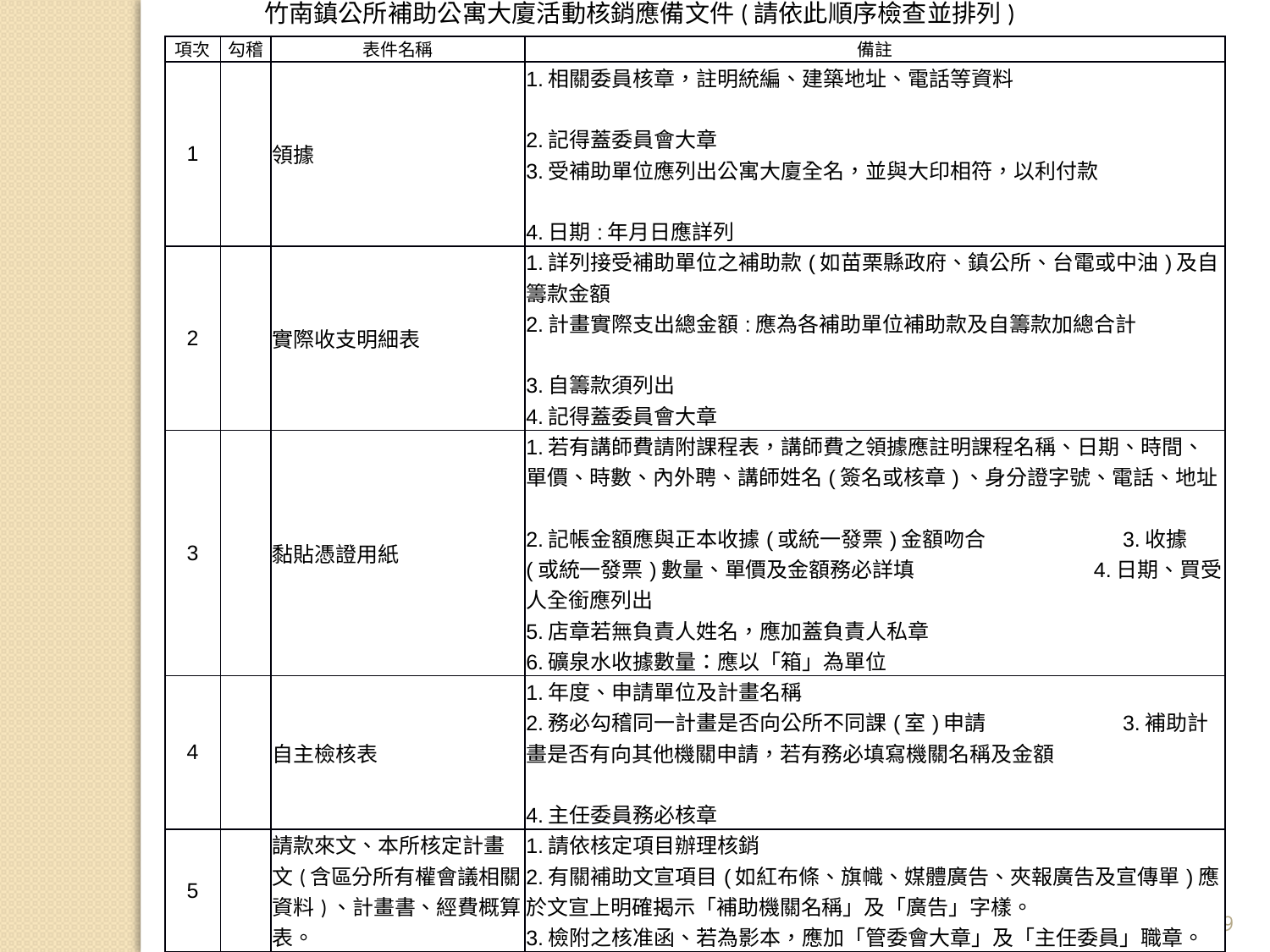

竹南鎮公所補助公寓大廈活動核銷應備文件(請依此順序檢查並排列)

| 項次 | 勾稽 | 表件名稱 | 備註 |
| --- | --- | --- | --- |
| 1 |  | 領據 | 1.相關委員核章，註明統編、建築地址、電話等資料 2.記得蓋委員會大章 3.受補助單位應列出公寓大廈全名，並與大印相符，以利付款 4.日期:年月日應詳列 |
| 2 |  | 實際收支明細表 | 1.詳列接受補助單位之補助款(如苗栗縣政府、鎮公所、台電或中油)及自籌款金額 2.計畫實際支出總金額:應為各補助單位補助款及自籌款加總合計 3.自籌款須列出 4.記得蓋委員會大章 |
| 3 |  | 黏貼憑證用紙 | 1.若有講師費請附課程表，講師費之領據應註明課程名稱、日期、時間、單價、時數、內外聘、講師姓名(簽名或核章)、身分證字號、電話、地址 2.記帳金額應與正本收據(或統一發票)金額吻合 3.收據(或統一發票)數量、單價及金額務必詳填 4.日期、買受人全銜應列出 5.店章若無負責人姓名，應加蓋負責人私章 6.礦泉水收據數量：應以「箱」為單位 |
| 4 |  | 自主檢核表 | 1.年度、申請單位及計畫名稱 2.務必勾稽同一計畫是否向公所不同課(室)申請 3.補助計畫是否有向其他機關申請，若有務必填寫機關名稱及金額 4.主任委員務必核章 |
| 5 |  | 請款來文、本所核定計畫文(含區分所有權會議相關資料)、計畫書、經費概算表。 | 1.請依核定項目辦理核銷 2.有關補助文宣項目(如紅布條、旗幟、媒體廣告、夾報廣告及宣傳單)應於文宣上明確揭示「補助機關名稱」及「廣告」字樣。 3.檢附之核准函、若為影本，應加「管委會大章」及「主任委員」職章。 |
| 6 |  | 成果報告 | 本所網站下載 |
| 7 |  | 活動照片 | 具活動關聯性照片5-8張(必須包含紅布條、憑證請款項目及現場活動照片) |
| 8 |  | 切結書 |  |
| 9 |  | 樣張 | 例如：邀請函、活動宣傳單、海報、講義等範本 |
| 10 |  | 簽到簿 | 檢附正本，另若為研習課程，應檢附各單元課程簽到簿 |
| 相關文件可至本所網站下載，希望能更方便您整理核銷文件，讓我們一次就OK! |  |  |  |
9